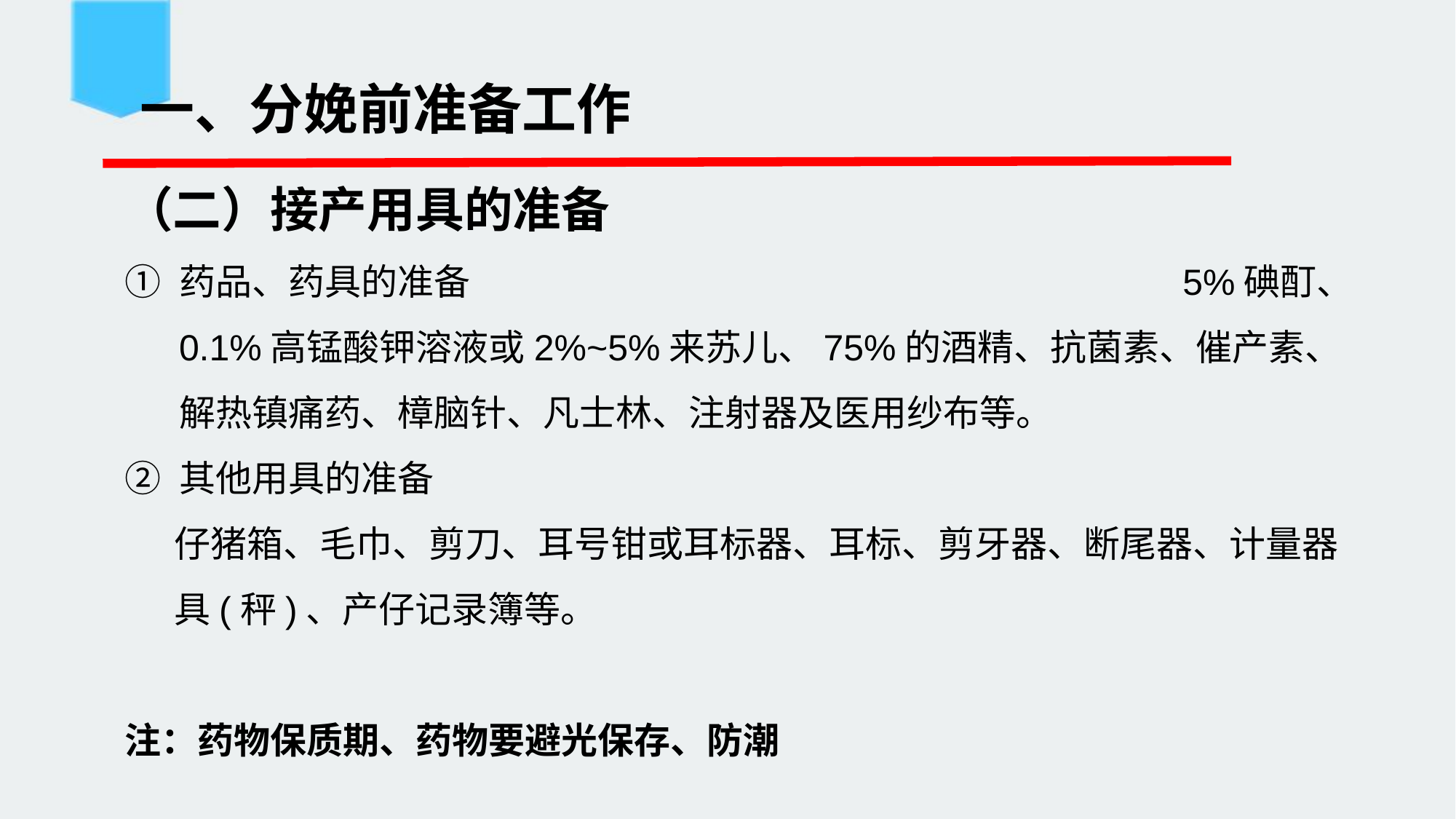

一、分娩前准备工作
（二）接产用具的准备
药品、药具的准备                                                                                      5%碘酊、0.1%高锰酸钾溶液或2%~5%来苏儿、75%的酒精、抗菌素、催产素、解热镇痛药、樟脑针、凡士林、注射器及医用纱布等。
其他用具的准备
     仔猪箱、毛巾、剪刀、耳号钳或耳标器、耳标、剪牙器、断尾器、计量器
     具(秤)、产仔记录簿等。

注：药物保质期、药物要避光保存、防潮